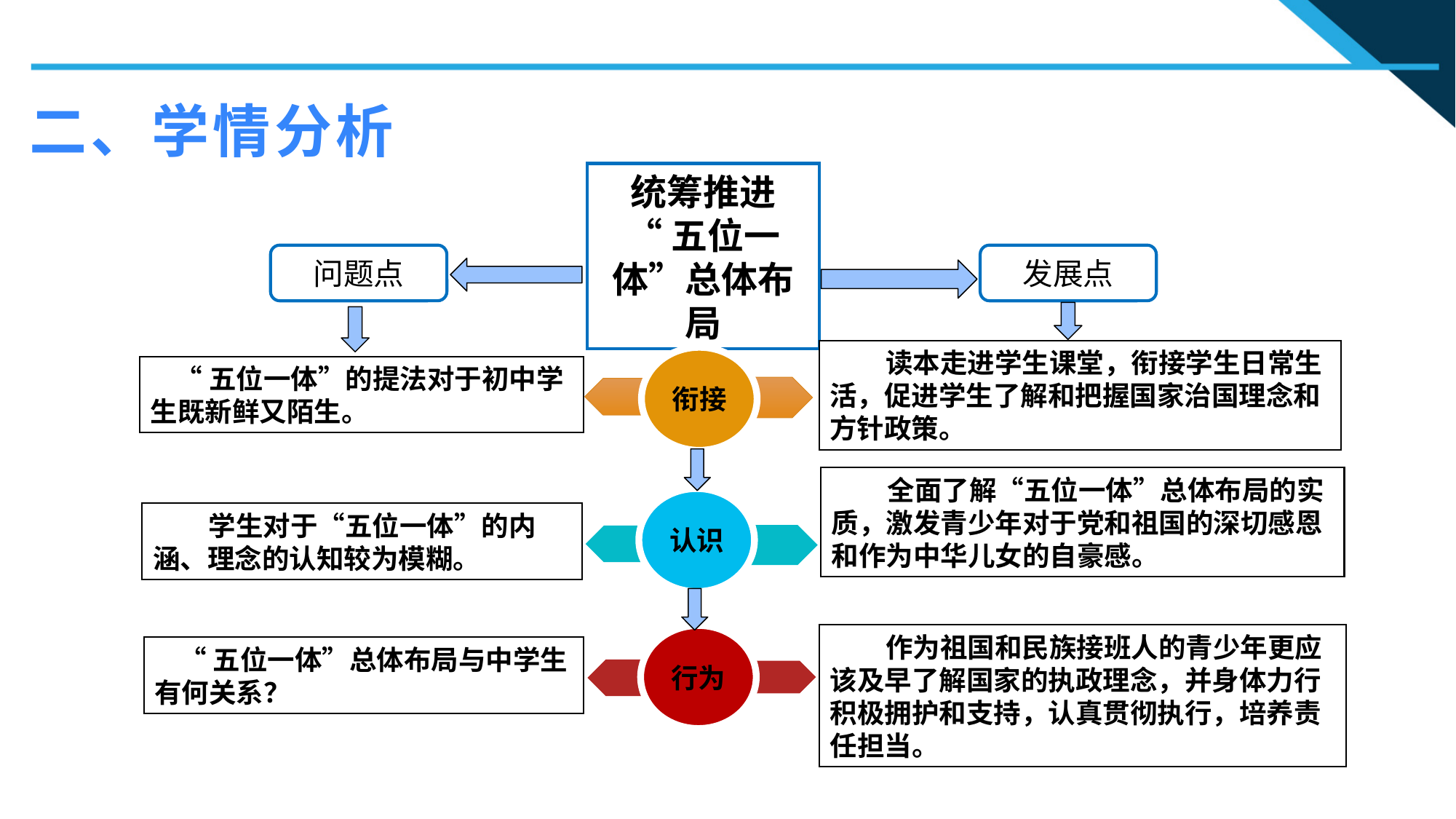

二、学情分析
统筹推进
“五位一体”总体布局
发展点
问题点

        读本走进学生课堂，衔接学生日常生活，促进学生了解和把握国家治国理念和方针政策。
衔接
    “五位一体”的提法对于初中学生既新鲜又陌生。

        全面了解“五位一体”总体布局的实质，激发青少年对于党和祖国的深切感恩和作为中华儿女的自豪感。
认识
        学生对于“五位一体”的内涵、理念的认知较为模糊。

        作为祖国和民族接班人的青少年更应该及早了解国家的执政理念，并身体力行积极拥护和支持，认真贯彻执行，培养责任担当。
行为
    “五位一体”总体布局与中学生有何关系？